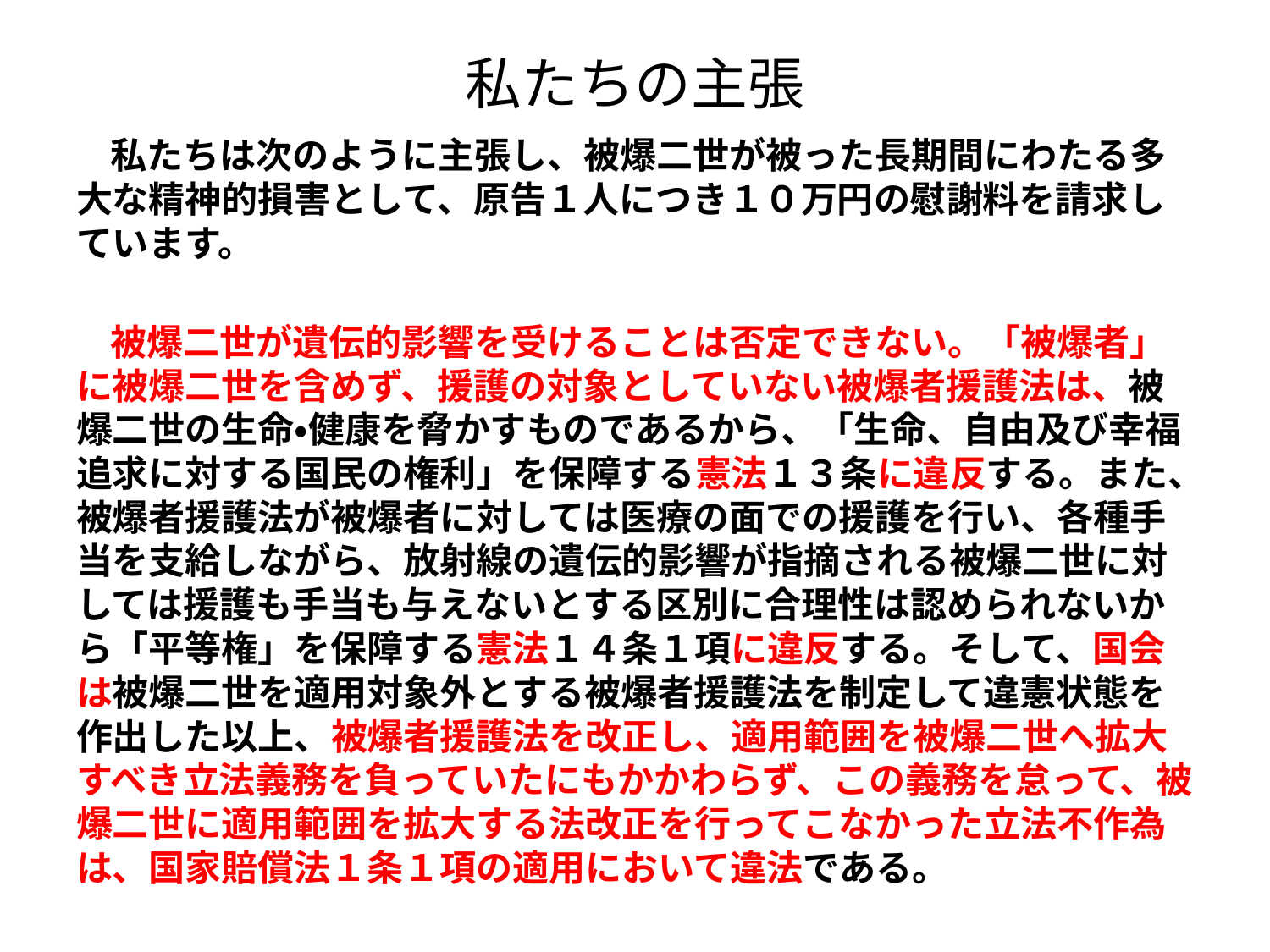

# 私たちの主張
　私たちは次のように主張し、被爆二世が被った長期間にわたる多大な精神的損害として、原告１人につき１０万円の慰謝料を請求しています。

　被爆二世が遺伝的影響を受けることは否定できない。「被爆者」に被爆二世を含めず、援護の対象としていない被爆者援護法は、被爆二世の生命・健康を脅かすものであるから、「生命、自由及び幸福追求に対する国民の権利」を保障する憲法１３条に違反する。また、被爆者援護法が被爆者に対しては医療の面での援護を行い、各種手当を支給しながら、放射線の遺伝的影響が指摘される被爆二世に対しては援護も手当も与えないとする区別に合理性は認められないから「平等権」を保障する憲法１４条１項に違反する。そして、国会は被爆二世を適用対象外とする被爆者援護法を制定して違憲状態を作出した以上、被爆者援護法を改正し、適用範囲を被爆二世へ拡大すべき立法義務を負っていたにもかかわらず、この義務を怠って、被爆二世に適用範囲を拡大する法改正を行ってこなかった立法不作為は、国家賠償法１条１項の適用において違法である。